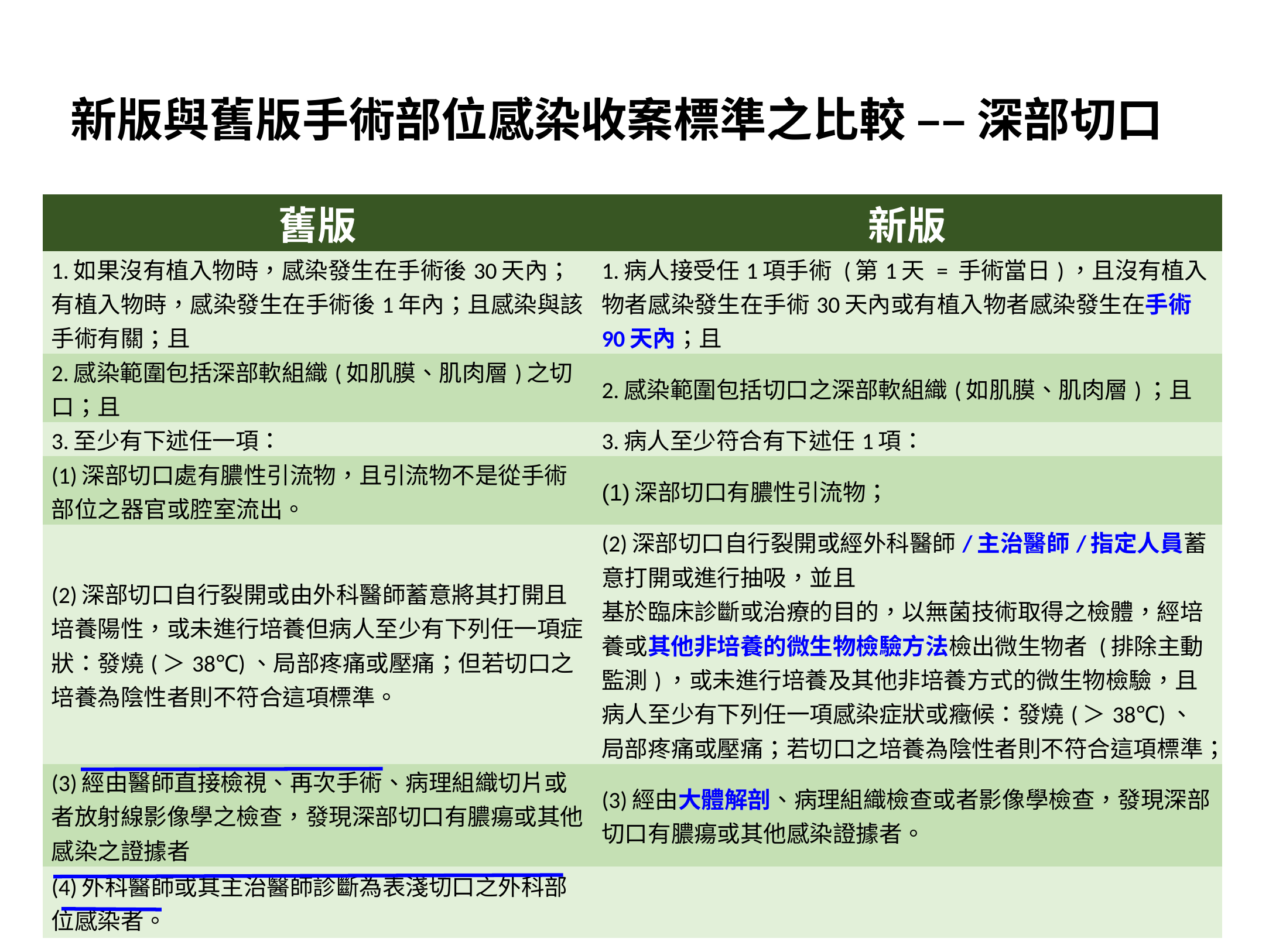

# 新版與舊版手術部位感染收案標準之比較 –– 深部切口
| 舊版 | 新版 |
| --- | --- |
| 1.如果沒有植入物時，感染發生在手術後30天內；有植入物時，感染發生在手術後1年內；且感染與該手術有關；且 | 1.病人接受任1項手術 (第1天 = 手術當日)，且沒有植入物者感染發生在手術30天內或有植入物者感染發生在手術90天內；且 |
| 2.感染範圍包括深部軟組織(如肌膜、肌肉層)之切口；且 | 2.感染範圍包括切口之深部軟組織(如肌膜、肌肉層)；且 |
| 3.至少有下述任一項： | 3.病人至少符合有下述任1項： |
| (1)深部切口處有膿性引流物，且引流物不是從手術部位之器官或腔室流出。 | 深部切口有膿性引流物； |
| (2)深部切口自行裂開或由外科醫師蓄意將其打開且培養陽性，或未進行培養但病人至少有下列任一項症狀：發燒(＞38℃)、局部疼痛或壓痛；但若切口之培養為陰性者則不符合這項標準。 | (2)深部切口自行裂開或經外科醫師/主治醫師/指定人員蓄意打開或進行抽吸，並且 基於臨床診斷或治療的目的，以無菌技術取得之檢體，經培養或其他非培養的微生物檢驗方法檢出微生物者 (排除主動監測)，或未進行培養及其他非培養方式的微生物檢驗，且 病人至少有下列任一項感染症狀或癥候：發燒(＞38℃)、局部疼痛或壓痛；若切口之培養為陰性者則不符合這項標準； |
| (3)經由醫師直接檢視、再次手術、病理組織切片或者放射線影像學之檢查，發現深部切口有膿瘍或其他感染之證據者 | (3)經由大體解剖、病理組織檢查或者影像學檢查，發現深部切口有膿瘍或其他感染證據者。 |
| (4)外科醫師或其主治醫師診斷為表淺切口之外科部位感染者。 |  |
37